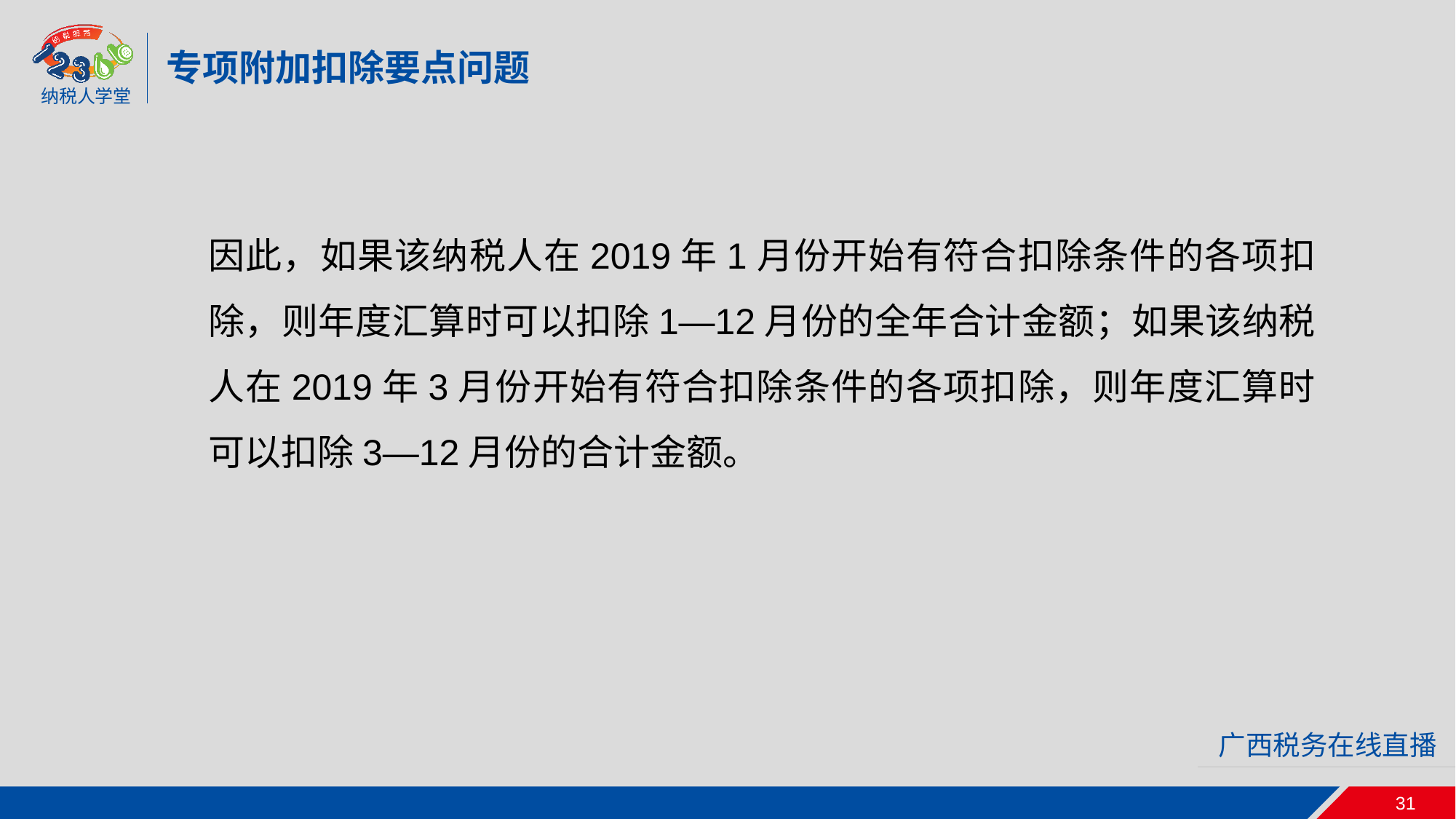

专项附加扣除要点问题
因此，如果该纳税人在2019年1月份开始有符合扣除条件的各项扣除，则年度汇算时可以扣除1—12月份的全年合计金额；如果该纳税人在2019年3月份开始有符合扣除条件的各项扣除，则年度汇算时可以扣除3—12月份的合计金额。